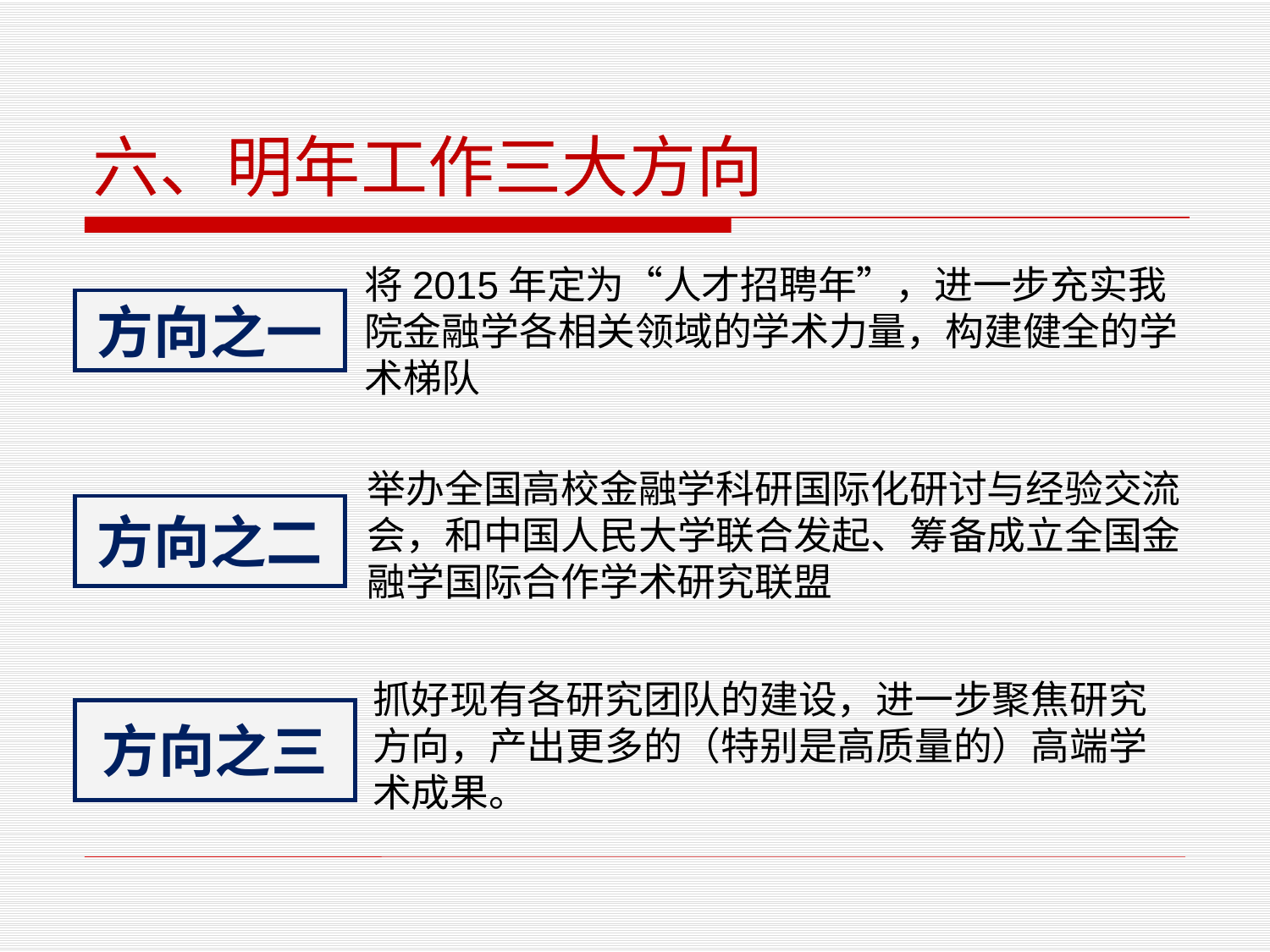

# 六、明年工作三大方向
方向之一
将2015年定为“人才招聘年”，进一步充实我院金融学各相关领域的学术力量，构建健全的学术梯队
方向之二
举办全国高校金融学科研国际化研讨与经验交流会，和中国人民大学联合发起、筹备成立全国金融学国际合作学术研究联盟
方向之三
抓好现有各研究团队的建设，进一步聚焦研究方向，产出更多的（特别是高质量的）高端学术成果。